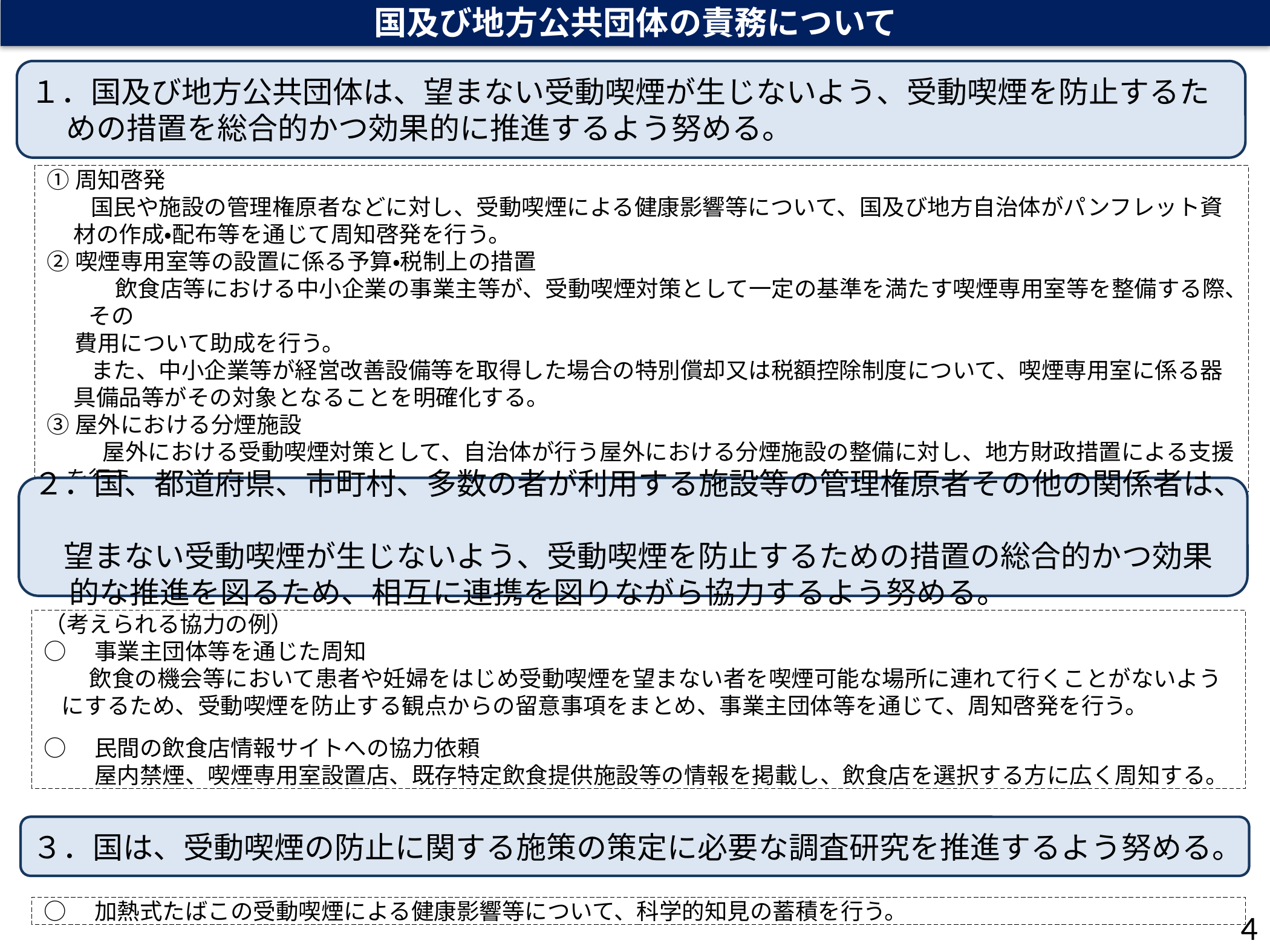

国及び地方公共団体の責務について
１．国及び地方公共団体は、望まない受動喫煙が生じないよう、受動喫煙を防止するための措置を総合的かつ効果的に推進するよう努める。
①周知啓発
国民や施設の管理権原者などに対し、受動喫煙による健康影響等について、国及び地方自治体がパンフレット資材の作成・配布等を通じて周知啓発を行う。
②喫煙専用室等の設置に係る予算・税制上の措置
　　　飲食店等における中小企業の事業主等が、受動喫煙対策として一定の基準を満たす喫煙専用室等を整備する際、その
　 費用について助成を行う。
また、中小企業等が経営改善設備等を取得した場合の特別償却又は税額控除制度について、喫煙専用室に係る器具備品等がその対象となることを明確化する。
③屋外における分煙施設
　  　屋外における受動喫煙対策として、自治体が行う屋外における分煙施設の整備に対し、地方財政措置による支援を行う。
２．国、都道府県、市町村、多数の者が利用する施設等の管理権原者その他の関係者は、
　望まない受動喫煙が生じないよう、受動喫煙を防止するための措置の総合的かつ効果的な推進を図るため、相互に連携を図りながら協力するよう努める。
（考えられる協力の例）
○　事業主団体等を通じた周知
　　飲食の機会等において患者や妊婦をはじめ受動喫煙を望まない者を喫煙可能な場所に連れて行くことがないようにするため、受動喫煙を防止する観点からの留意事項をまとめ、事業主団体等を通じて、周知啓発を行う。
○　民間の飲食店情報サイトへの協力依頼
　 　屋内禁煙、喫煙専用室設置店、既存特定飲食提供施設等の情報を掲載し、飲食店を選択する方に広く周知する。
３．国は、受動喫煙の防止に関する施策の策定に必要な調査研究を推進するよう努める。
○　加熱式たばこの受動喫煙による健康影響等について、科学的知見の蓄積を行う。
4